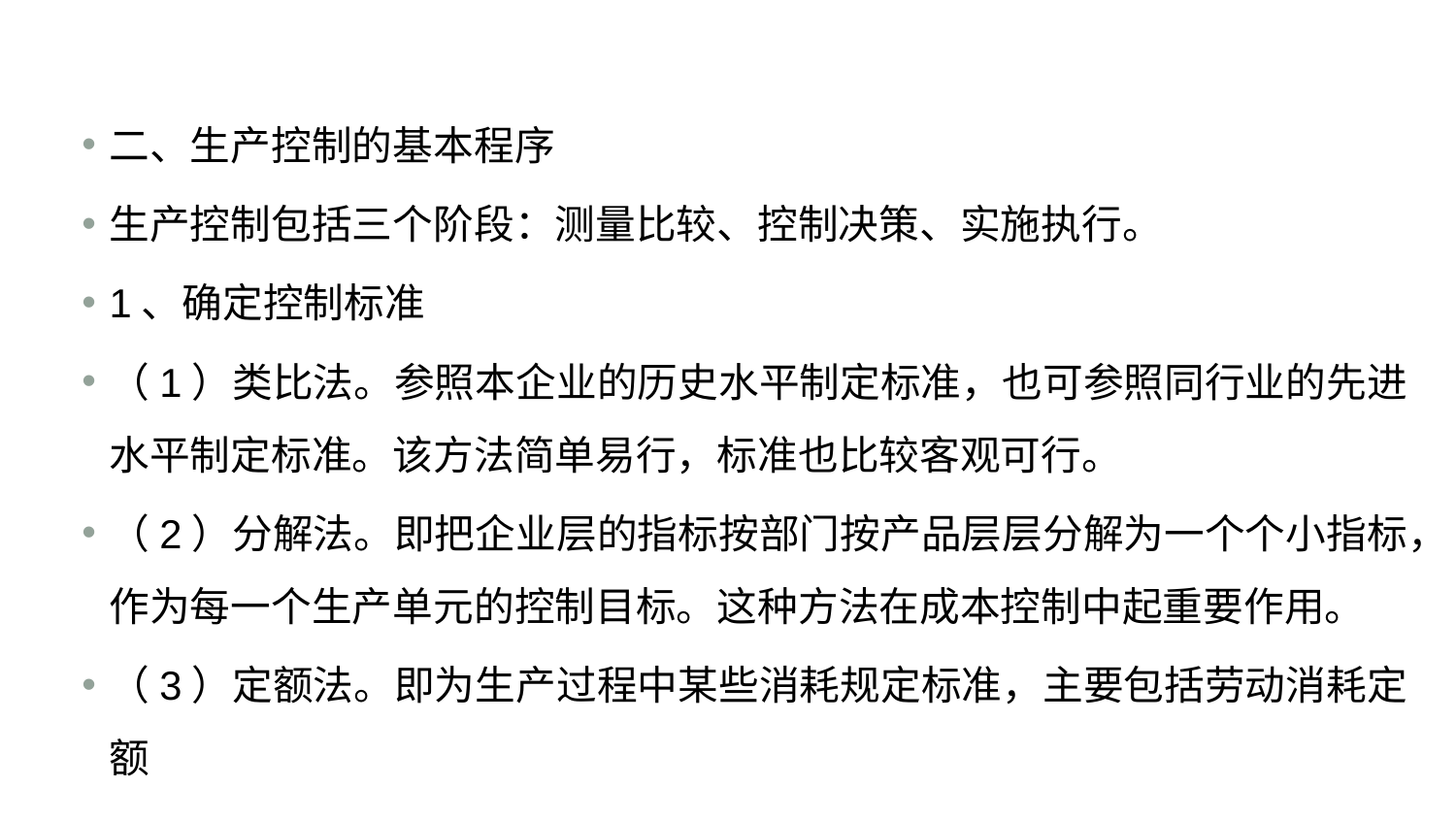

#
二、生产控制的基本程序
生产控制包括三个阶段：测量比较、控制决策、实施执行。
1、确定控制标准
（1）类比法。参照本企业的历史水平制定标准，也可参照同行业的先进水平制定标准。该方法简单易行，标准也比较客观可行。
（2）分解法。即把企业层的指标按部门按产品层层分解为一个个小指标，作为每一个生产单元的控制目标。这种方法在成本控制中起重要作用。
（3）定额法。即为生产过程中某些消耗规定标准，主要包括劳动消耗定额